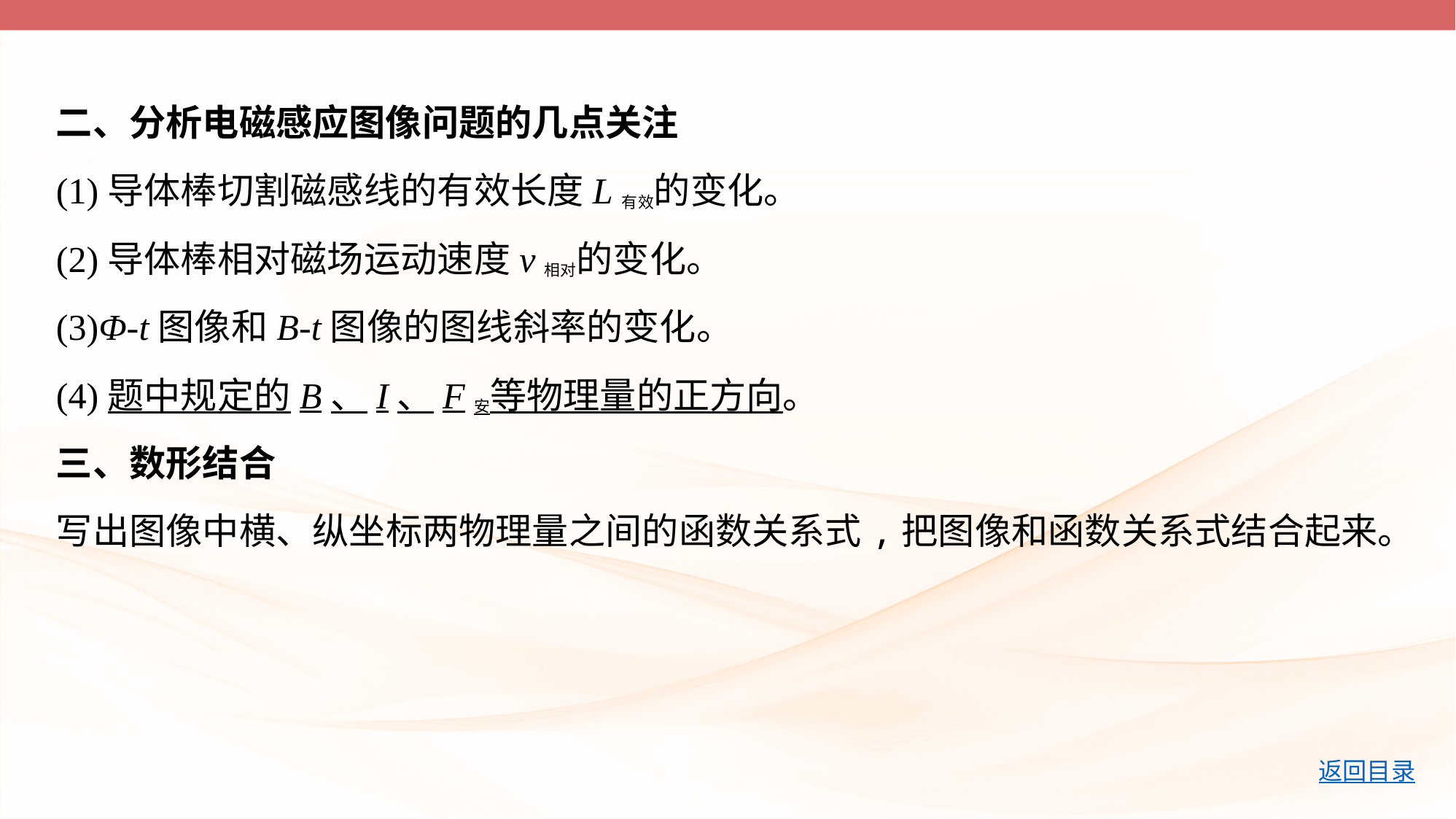

二、分析电磁感应图像问题的几点关注
(1)导体棒切割磁感线的有效长度L有效的变化。
(2)导体棒相对磁场运动速度v相对的变化。
(3)Φ-t图像和B-t图像的图线斜率的变化。
(4)题中规定的B、I、F安等物理量的正方向。
三、数形结合
写出图像中横、纵坐标两物理量之间的函数关系式,把图像和函数关系式结合起来。